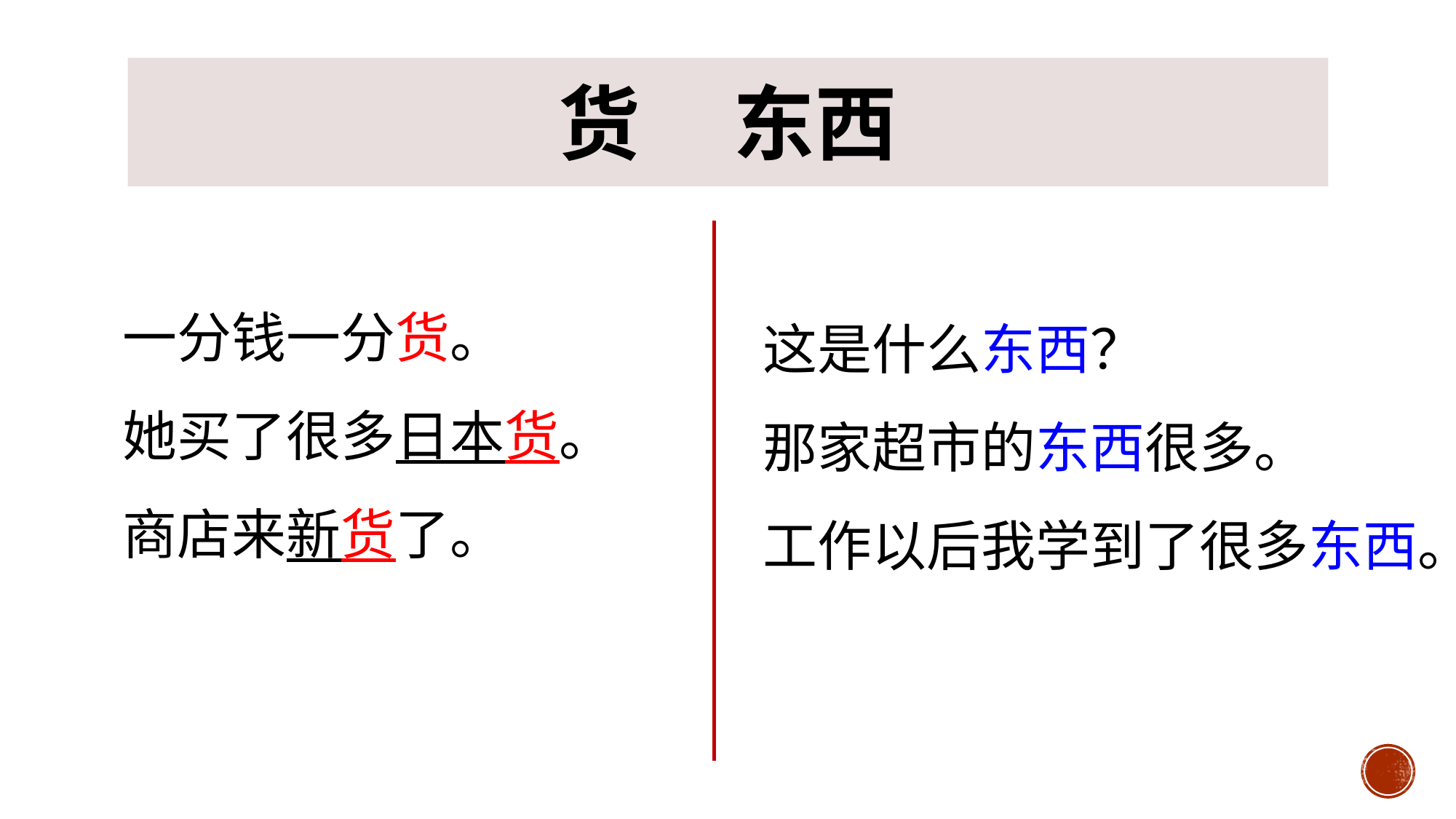

# 货     东西

一分钱一分货。
她买了很多日本货。
商店来新货了。
这是什么东西？
那家超市的东西很多。
工作以后我学到了很多东西。